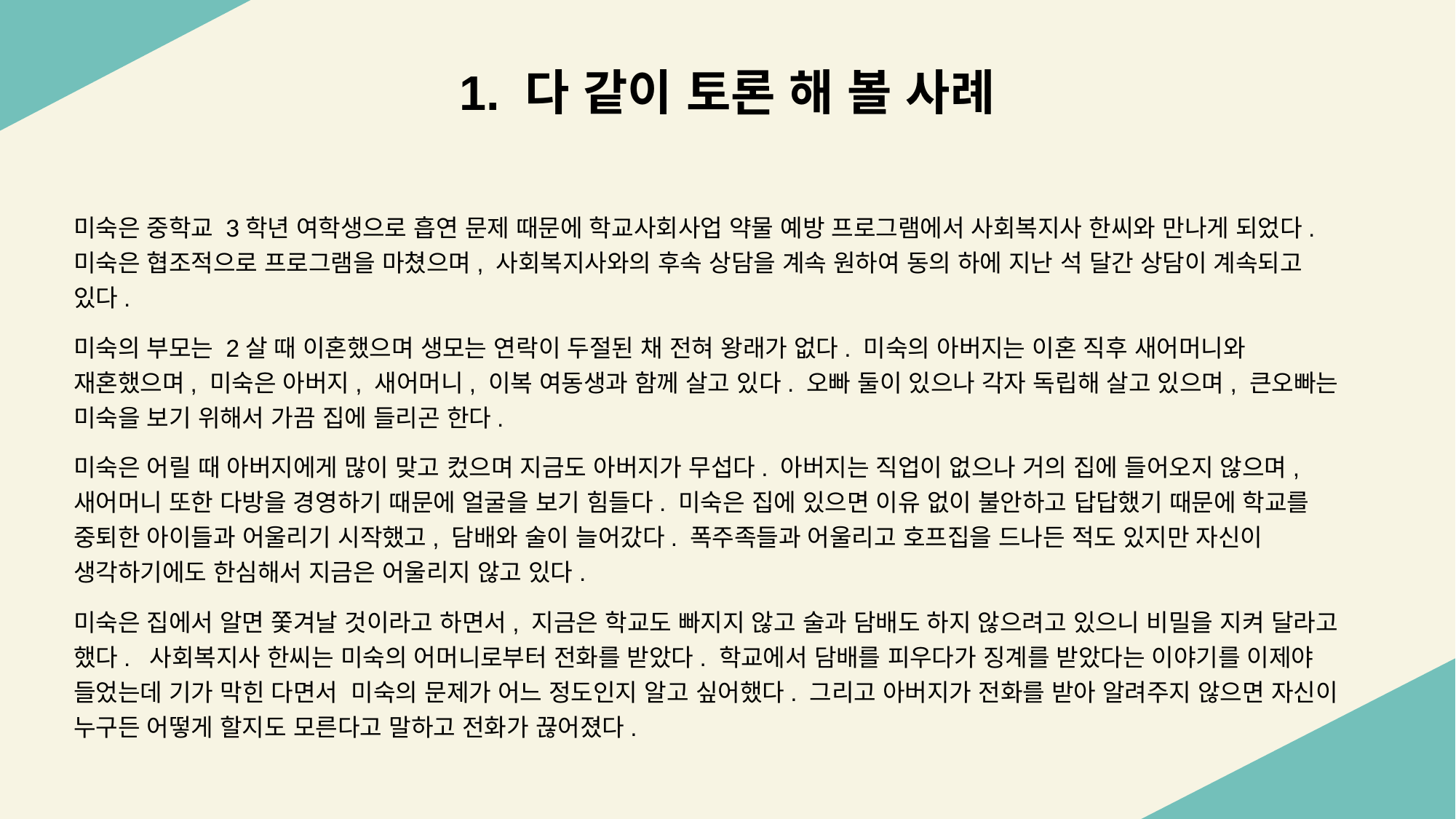

# 1. 다 같이 토론 해 볼 사례
미숙은 중학교 3학년 여학생으로 흡연 문제 때문에 학교사회사업 약물 예방 프로그램에서 사회복지사 한씨와 만나게 되었다. 미숙은 협조적으로 프로그램을 마쳤으며, 사회복지사와의 후속 상담을 계속 원하여 동의 하에 지난 석 달간 상담이 계속되고 있다.
미숙의 부모는 2살 때 이혼했으며 생모는 연락이 두절된 채 전혀 왕래가 없다. 미숙의 아버지는 이혼 직후 새어머니와 재혼했으며, 미숙은 아버지, 새어머니, 이복 여동생과 함께 살고 있다. 오빠 둘이 있으나 각자 독립해 살고 있으며, 큰오빠는 미숙을 보기 위해서 가끔 집에 들리곤 한다.
미숙은 어릴 때 아버지에게 많이 맞고 컸으며 지금도 아버지가 무섭다. 아버지는 직업이 없으나 거의 집에 들어오지 않으며, 새어머니 또한 다방을 경영하기 때문에 얼굴을 보기 힘들다. 미숙은 집에 있으면 이유 없이 불안하고 답답했기 때문에 학교를 중퇴한 아이들과 어울리기 시작했고, 담배와 술이 늘어갔다. 폭주족들과 어울리고 호프집을 드나든 적도 있지만 자신이 생각하기에도 한심해서 지금은 어울리지 않고 있다.
미숙은 집에서 알면 쫓겨날 것이라고 하면서, 지금은 학교도 빠지지 않고 술과 담배도 하지 않으려고 있으니 비밀을 지켜 달라고 했다.  사회복지사 한씨는 미숙의 어머니로부터 전화를 받았다. 학교에서 담배를 피우다가 징계를 받았다는 이야기를 이제야 들었는데 기가 막힌 다면서  미숙의 문제가 어느 정도인지 알고 싶어했다. 그리고 아버지가 전화를 받아 알려주지 않으면 자신이 누구든 어떻게 할지도 모른다고 말하고 전화가 끊어졌다.